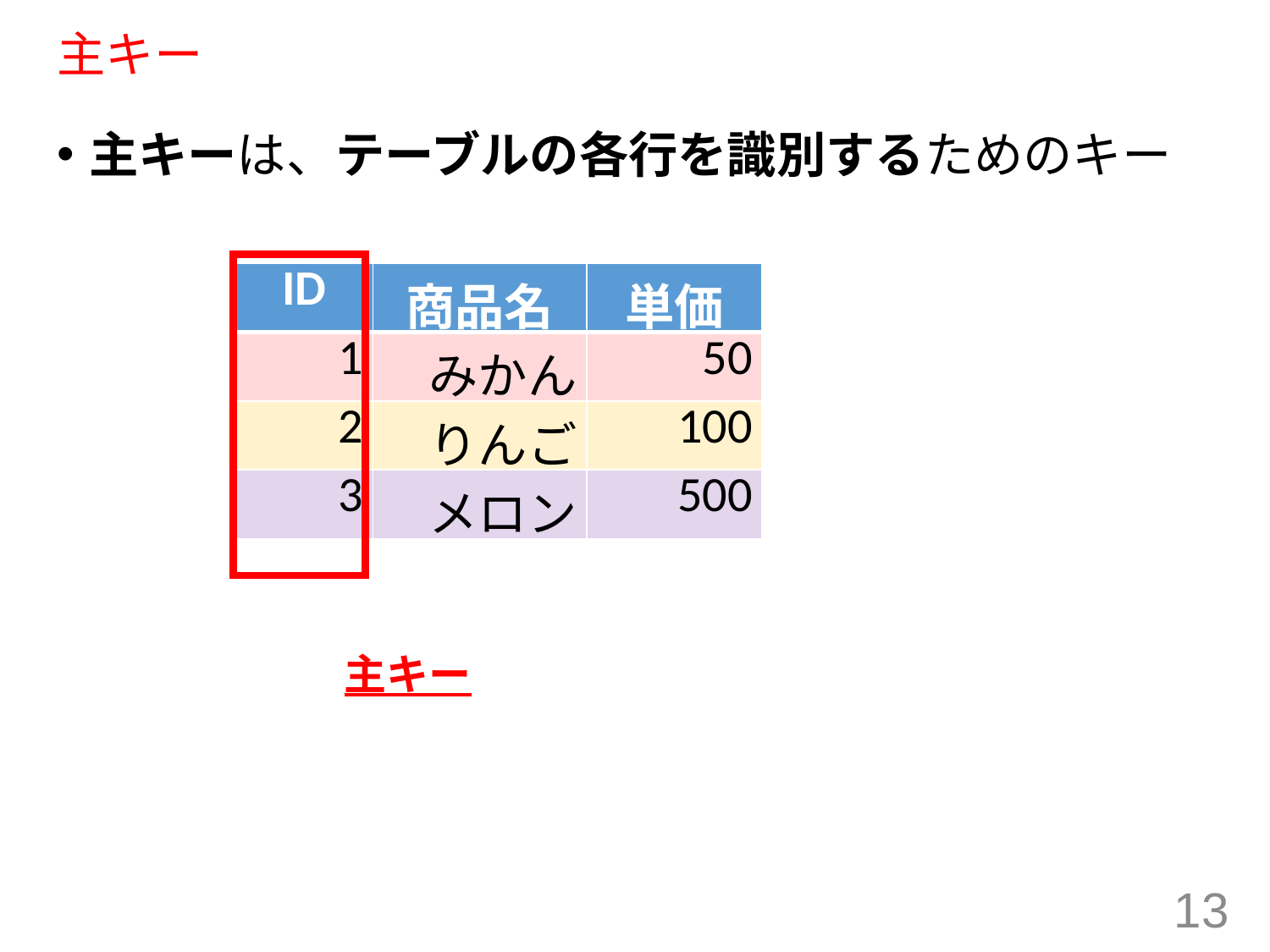

# 主キー
主キーは、テーブルの各行を識別するためのキー

| ID | 商品名 | 単価 |
| --- | --- | --- |
| 1 | みかん | 50 |
| 2 | りんご | 100 |
| 3 | メロン | 500 |
主キー
13